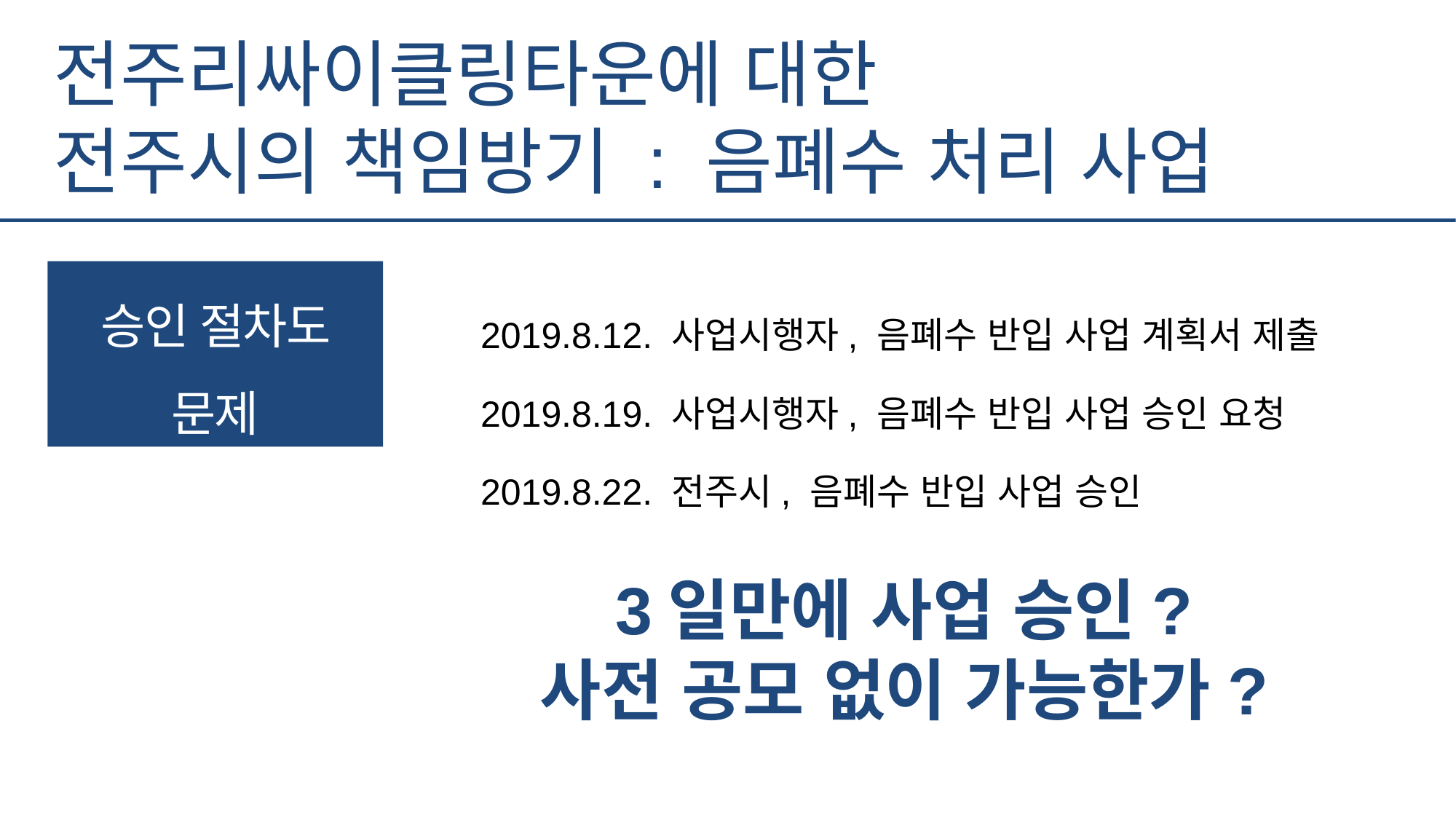

전주리싸이클링타운에 대한
전주시의 책임방기 : 음폐수 처리 사업
승인 절차도 문제
2019.8.12. 사업시행자, 음폐수 반입 사업 계획서 제출
2019.8.19. 사업시행자, 음폐수 반입 사업 승인 요청
2019.8.22. 전주시, 음폐수 반입 사업 승인

3일만에 사업 승인?
사전 공모 없이 가능한가?